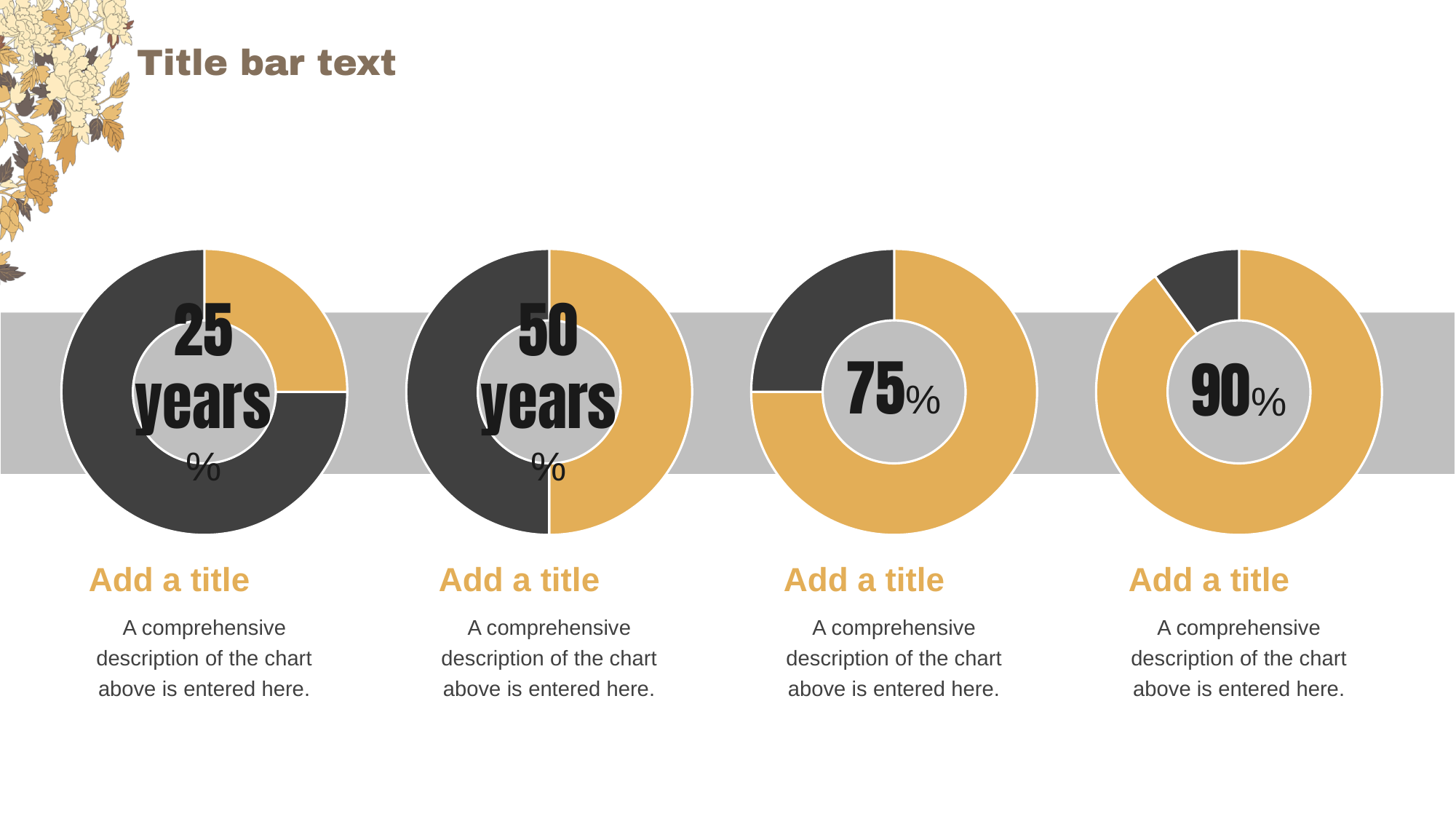

# Title bar text

### Chart

| Category | 列2 |
|---|---|
| A | 25.0 |
| 第二季度 | 75.0 |

### Chart

| Category | 列2 |
|---|---|
| A | 50.0 |
| B | 50.0 |

### Chart

| Category | 列2 |
|---|---|
| A | 75.0 |
| B | 25.0 |

### Chart

| Category | 列2 |
|---|---|
| 第一季度 | 90.0 |
| 第二季度 | 10.0 |
75%
50 years%
90%
25 years%
Add a title
Add a title
Add a title
Add a title
A comprehensive description of the chart above is entered here.
A comprehensive description of the chart above is entered here.
A comprehensive description of the chart above is entered here.
A comprehensive description of the chart above is entered here.